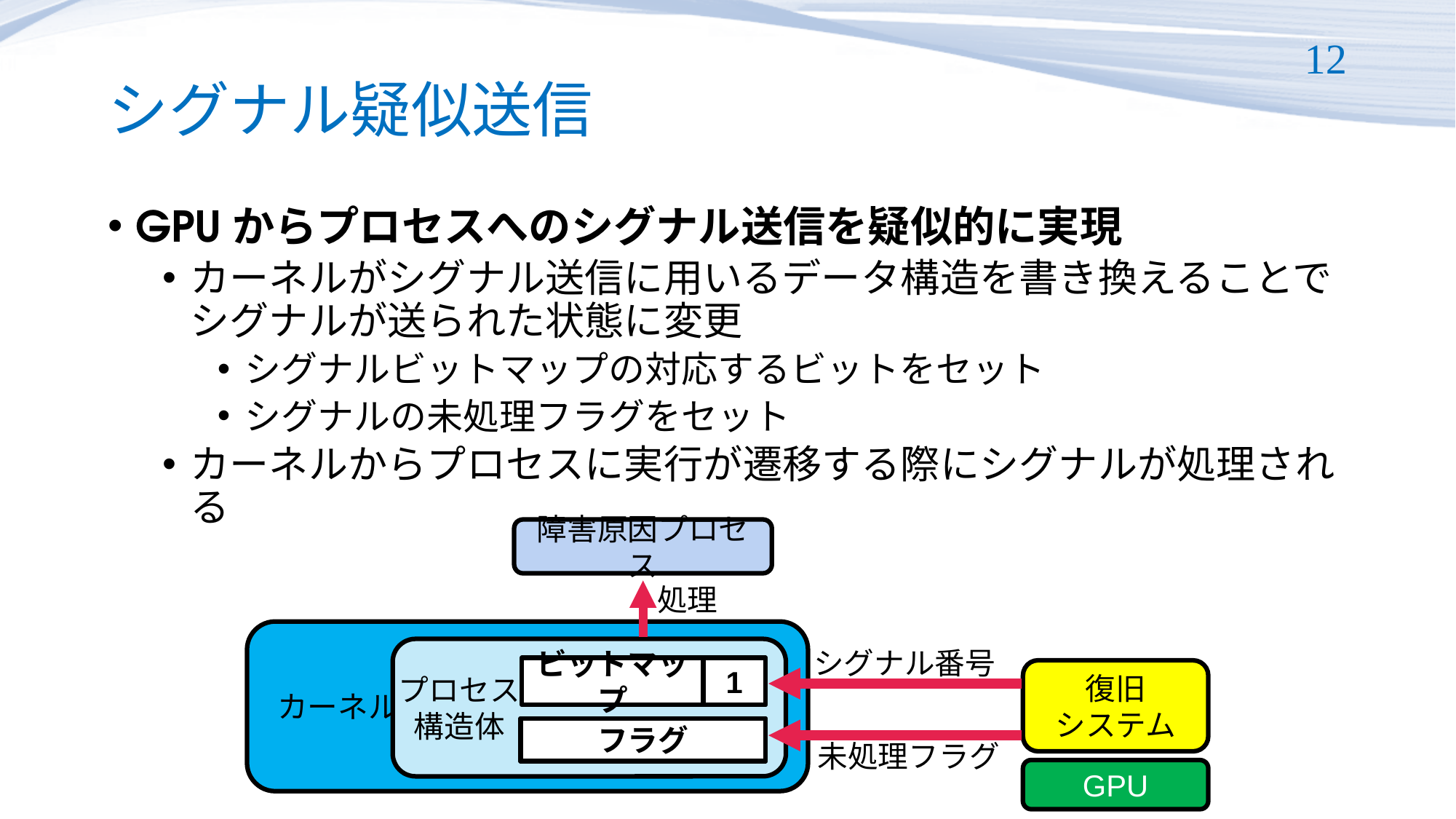

# シグナル疑似送信
12
GPUからプロセスへのシグナル送信を疑似的に実現
カーネルがシグナル送信に用いるデータ構造を書き換えることでシグナルが送られた状態に変更
シグナルビットマップの対応するビットをセット
シグナルの未処理フラグをセット
カーネルからプロセスに実行が遷移する際にシグナルが処理される

障害原因プロセス
処理
 カーネル
シグナル番号

0
1
ビットマップ
復旧
システム
プロセス
構造体

フラグ
未処理フラグ
GPU